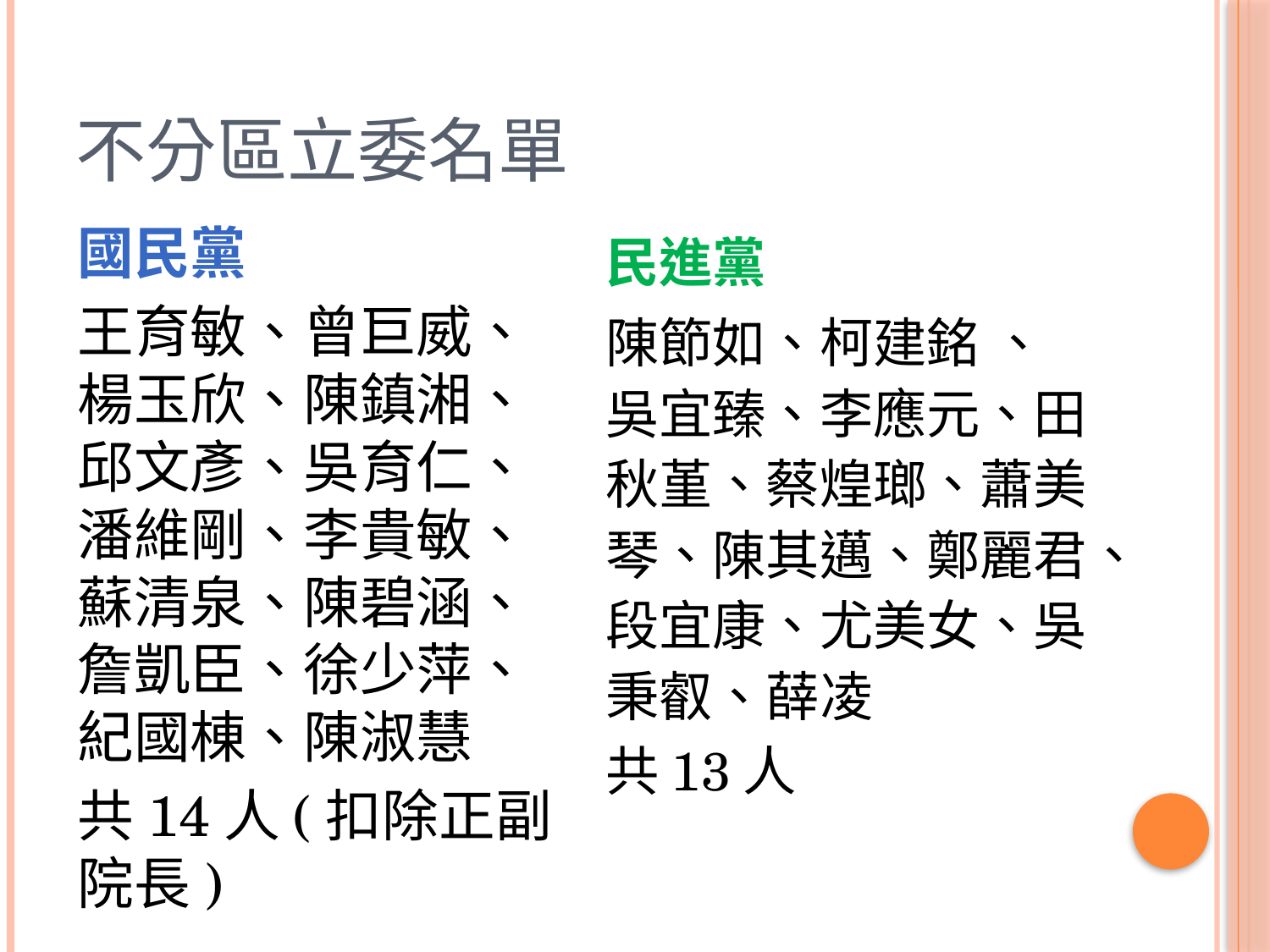

# 不分區立委名單
國民黨
王育敏、曾巨威、楊玉欣、陳鎮湘、邱文彥、吳育仁、潘維剛、李貴敏、蘇清泉、陳碧涵、詹凱臣、徐少萍、紀國棟、陳淑慧
共14人(扣除正副院長)
民進黨
陳節如、柯建銘 、吳宜臻、李應元、田秋堇、蔡煌瑯、蕭美琴、陳其邁、鄭麗君、段宜康、尤美女、吳秉叡、薛凌
共13人